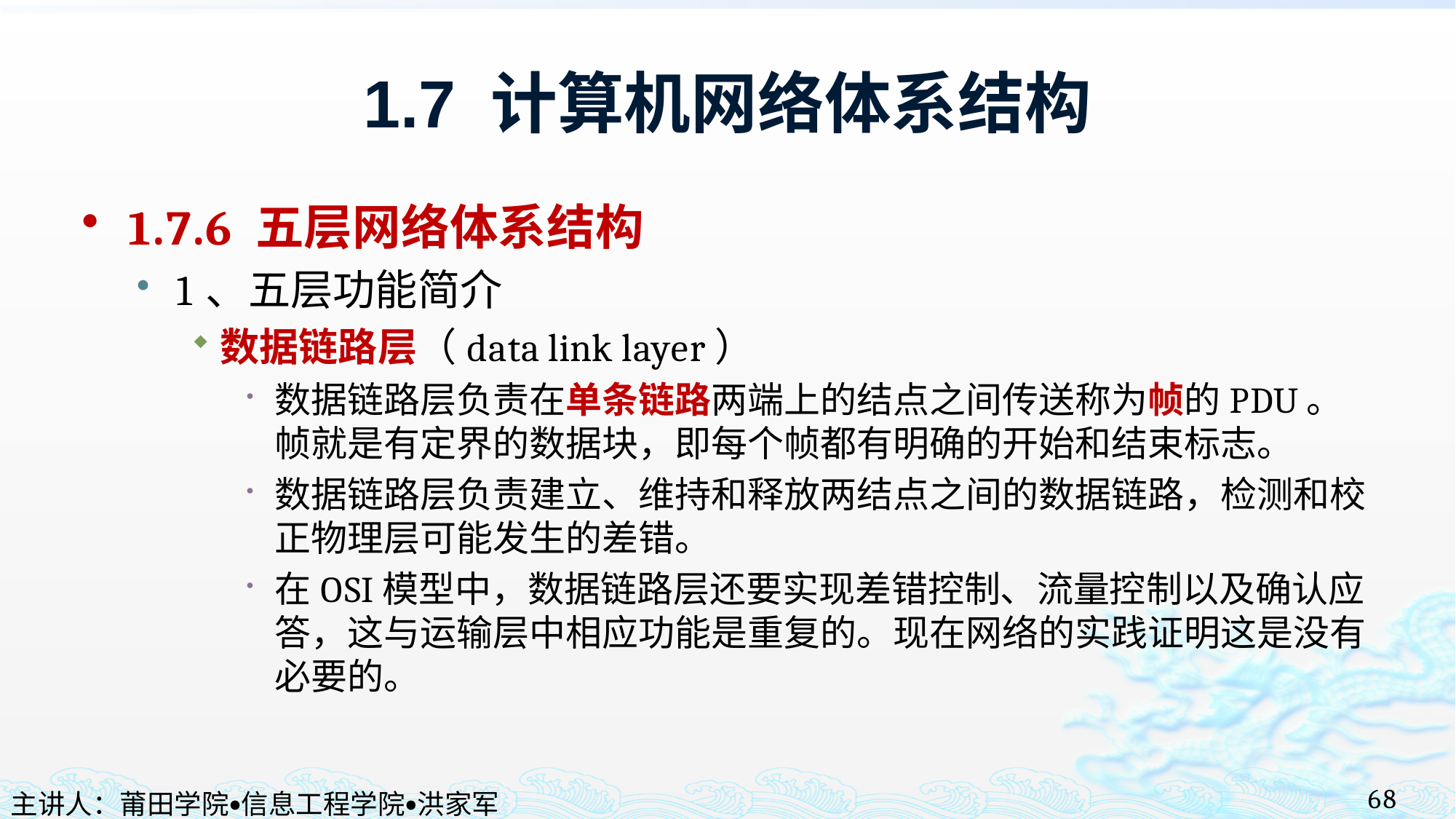

# 1.7 计算机网络体系结构
1.7.6 五层网络体系结构
1、五层功能简介
数据链路层（data link layer）
数据链路层负责在单条链路两端上的结点之间传送称为帧的PDU。帧就是有定界的数据块，即每个帧都有明确的开始和结束标志。
数据链路层负责建立、维持和释放两结点之间的数据链路，检测和校正物理层可能发生的差错。
在OSI模型中，数据链路层还要实现差错控制、流量控制以及确认应答，这与运输层中相应功能是重复的。现在网络的实践证明这是没有必要的。

68
主讲人：莆田学院•信息工程学院•洪家军